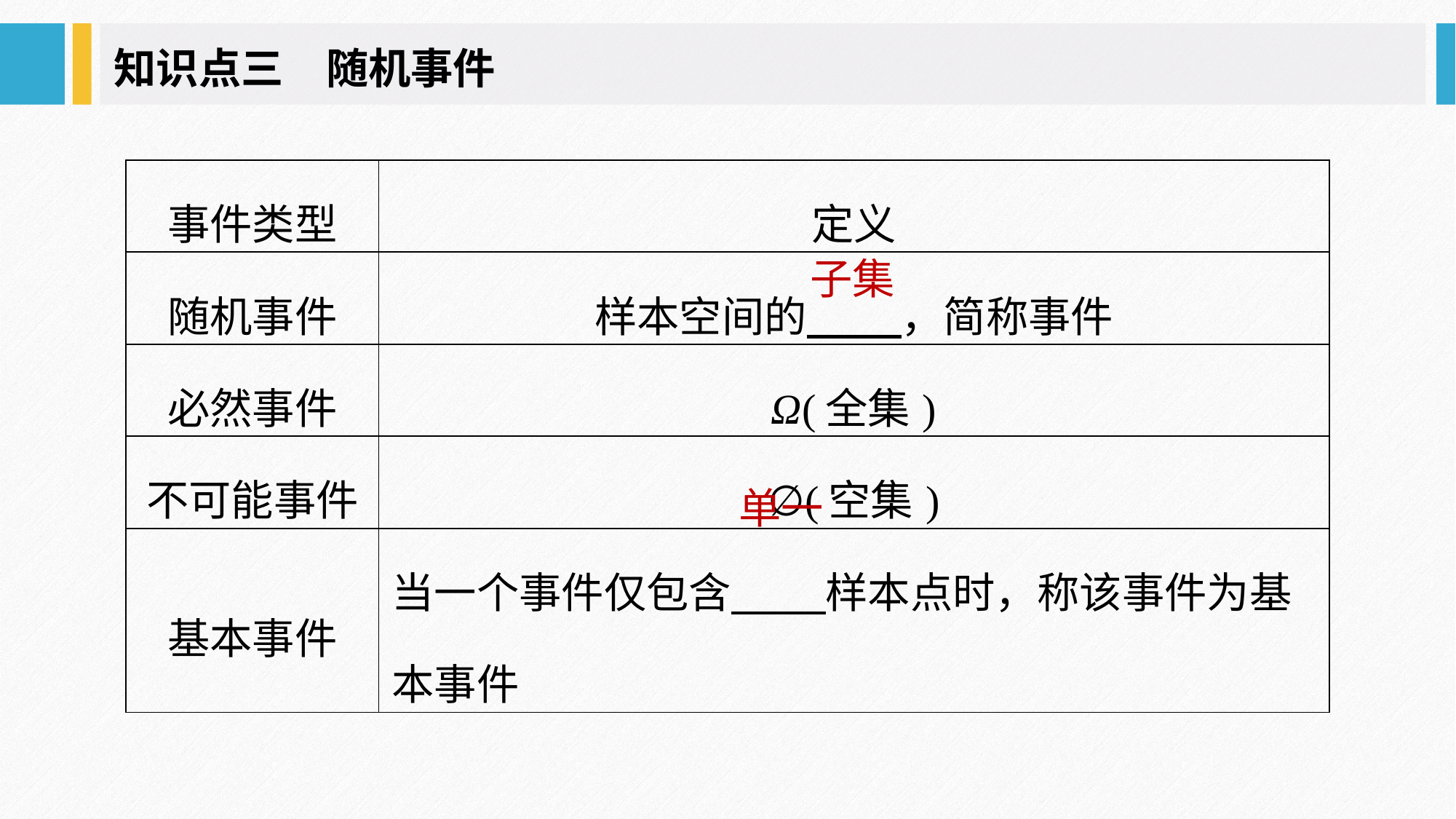

知识点三　随机事件
| 事件类型 | 定义 |
| --- | --- |
| 随机事件 | 样本空间的 ，简称事件 |
| 必然事件 | Ω(全集) |
| 不可能事件 | ∅(空集) |
| 基本事件 | 当一个事件仅包含 样本点时，称该事件为基本事件 |
子集
单一